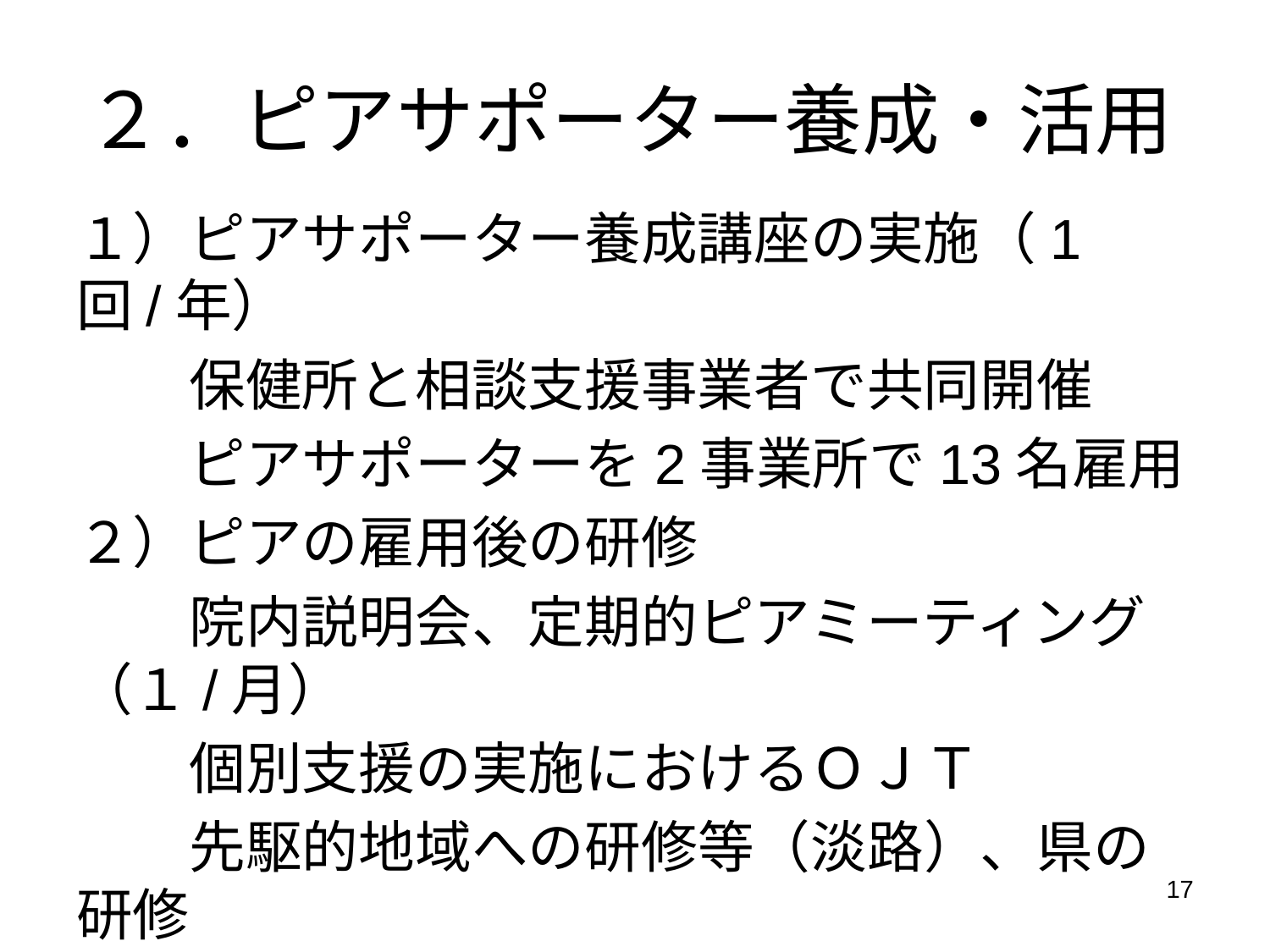

# ２．ピアサポーター養成・活用
１）ピアサポーター養成講座の実施（1回/年）
　　保健所と相談支援事業者で共同開催
　　ピアサポーターを2事業所で13名雇用
２）ピアの雇用後の研修
　　院内説明会、定期的ピアミーティング（１/月）
　　個別支援の実施におけるＯＪＴ
　　先駆的地域への研修等（淡路）、県の研修
　　への参加、県内及び圏域内交流会参加
17